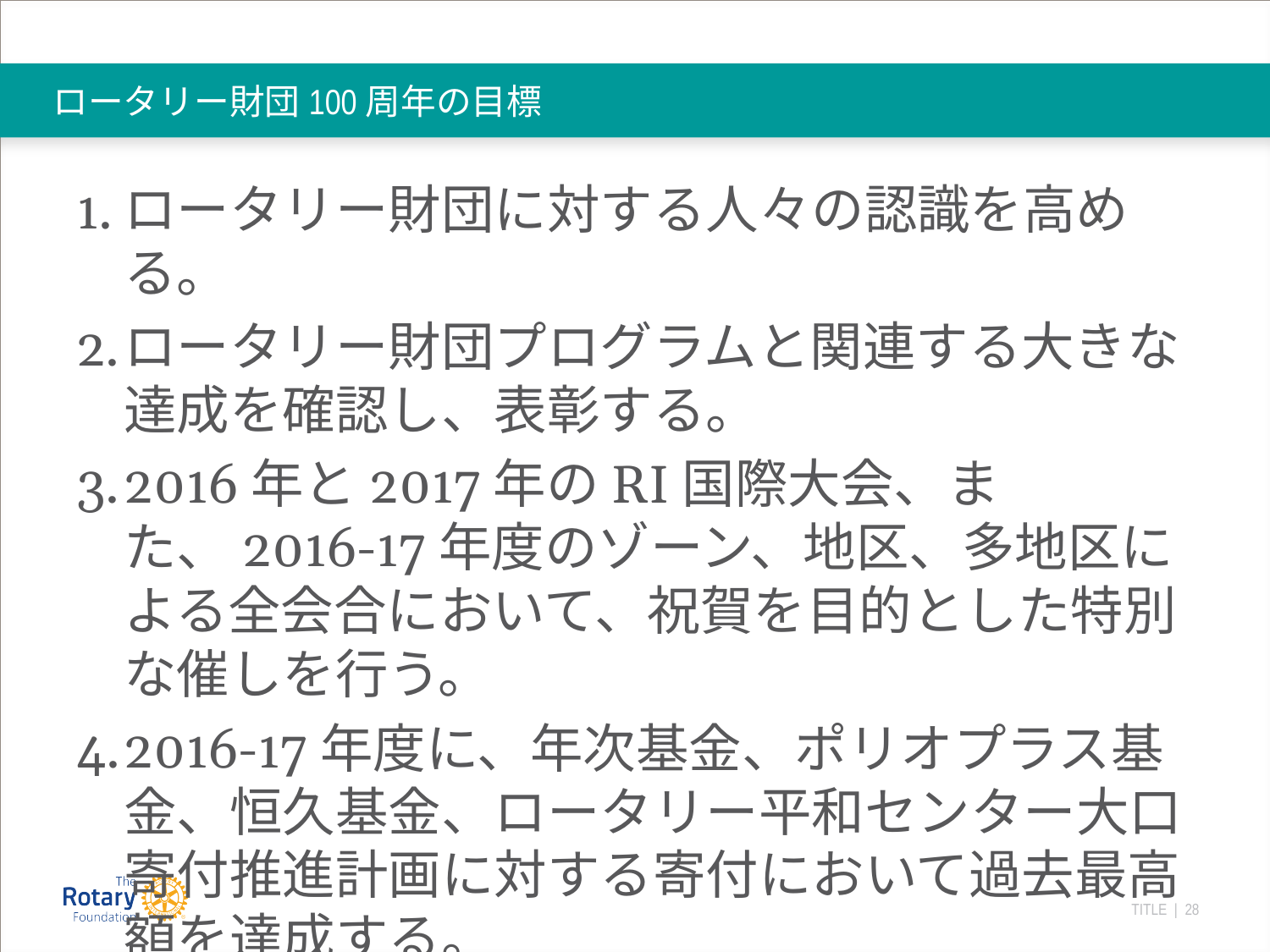

# ロータリー財団100周年の目標
1.	ロータリー財団に対する人々の認識を高める。
2.	ロータリー財団プログラムと関連する大きな達成を確認し、表彰する。
3.	2016年と2017年のRI国際大会、また、2016-17年度のゾーン、地区、多地区による全会合において、祝賀を目的とした特別な催しを行う。
4.	2016-17年度に、年次基金、ポリオプラス基金、恒久基金、ロータリー平和センター大口寄付推進計画に対する寄付において過去最高額を達成する。